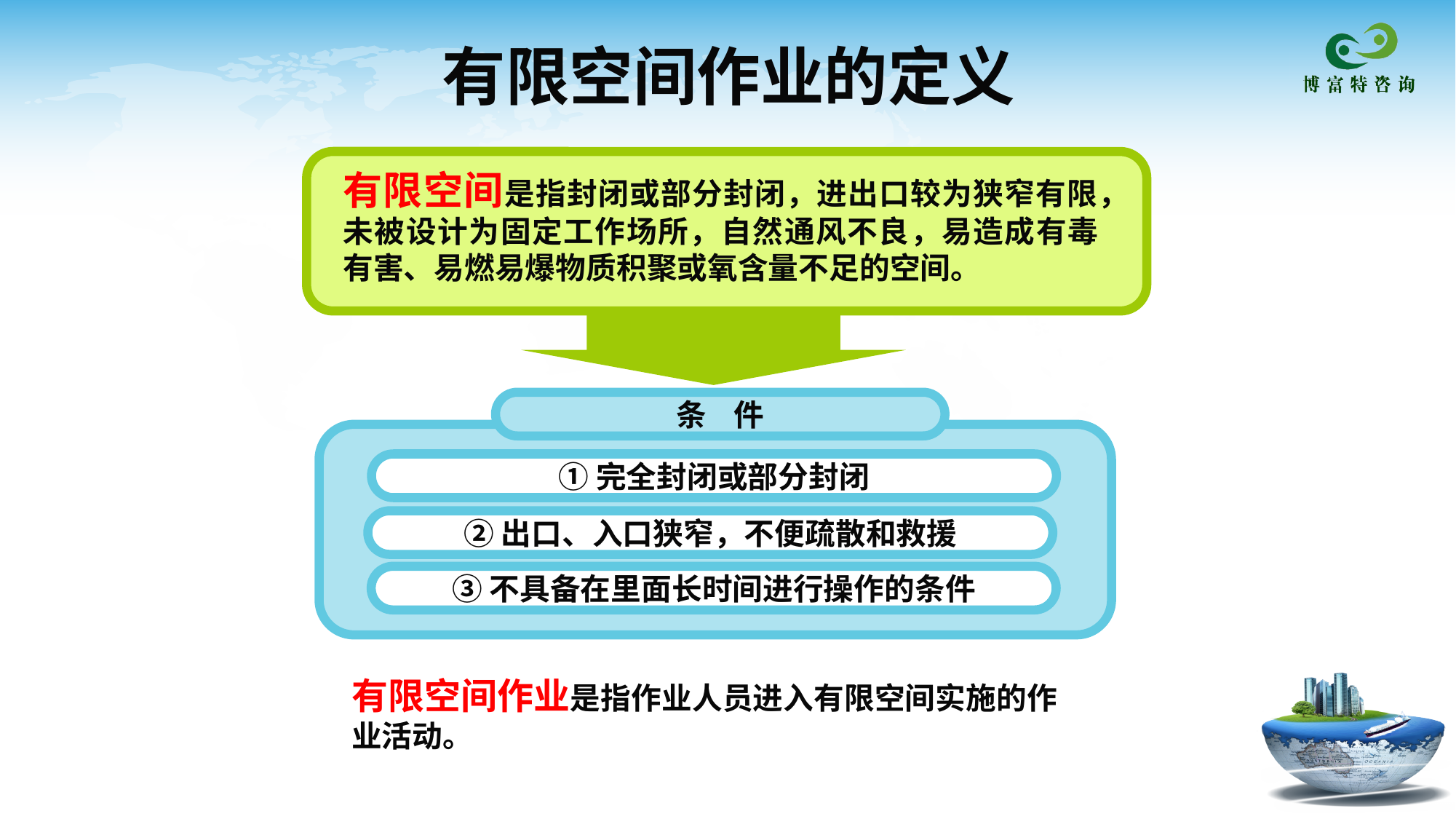

# 有限空间作业的定义

有限空间是指封闭或部分封闭，进出口较为狭窄有限，未被设计为固定工作场所，自然通风不良，易造成有毒有害、易燃易爆物质积聚或氧含量不足的空间。

条    件

①完全封闭或部分封闭
②出口、入口狭窄，不便疏散和救援
③不具备在里面长时间进行操作的条件
有限空间作业是指作业人员进入有限空间实施的作业活动。